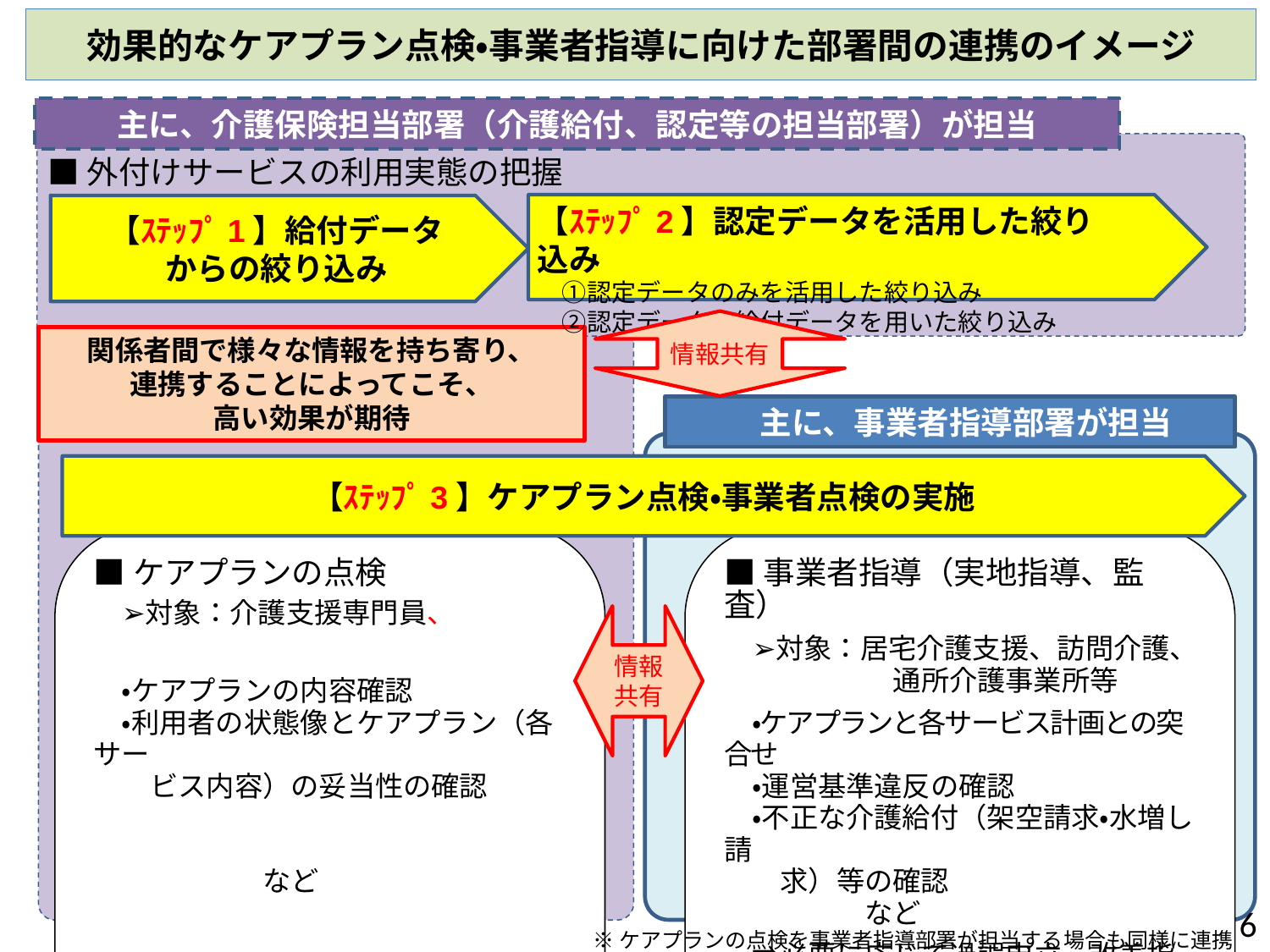

# 効果的なケアプラン点検・事業者指導に向けた部署間の連携のイメージ
主に、介護保険担当部署（介護給付、認定等の担当部署）が担当

■外付けサービスの利用実態の把握

【ｽﾃｯﾌﾟ2】認定データを活用した絞り込み
　①認定データのみを活用した絞り込み
　②認定データと給付データを用いた絞り込み
【ｽﾃｯﾌﾟ1】給付データ
からの絞り込み
情報共有
関係者間で様々な情報を持ち寄り、
連携することによってこそ、
高い効果が期待
　主に、事業者指導部署が担当

【ｽﾃｯﾌﾟ3】ケアプラン点検・事業者点検の実施
■ケアプランの点検
　➢対象：介護支援専門員、

　・ケアプランの内容確認
　・利用者の状態像とケアプラン（各サー
　　ビス内容）の妥当性の確認
　　　　　　　　　　　　　　　　　　　　　　など

　⇒必要に応じて過誤申立、改善指導 等
■事業者指導（実地指導、監査）
　➢対象：居宅介護支援、訪問介護、
　　　　　　通所介護事業所等
　・ケアプランと各サービス計画との突合せ
　・運営基準違反の確認
　・不正な介護給付（架空請求・水増し請
　　求）等の確認　　　　　　　　　　　　　など
　⇒必要に応じて過誤申立、改善指導、
　　改善勧告、改善命令、指定取消　等
情報共有
6
※ケアプランの点検を事業者指導部署が担当する場合も同様に連携